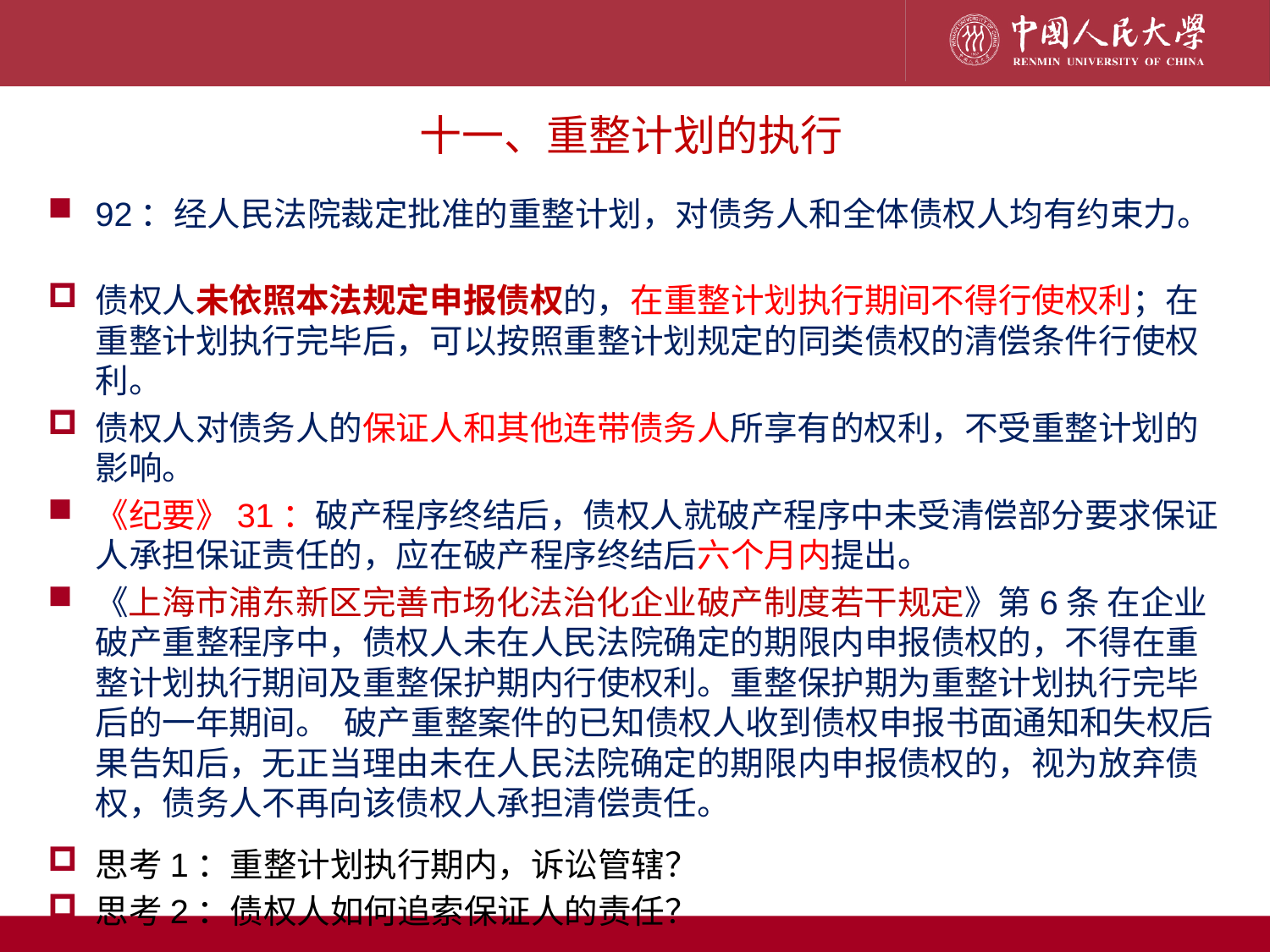

十一、重整计划的执行
92：经人民法院裁定批准的重整计划，对债务人和全体债权人均有约束力。
债权人未依照本法规定申报债权的，在重整计划执行期间不得行使权利；在重整计划执行完毕后，可以按照重整计划规定的同类债权的清偿条件行使权利。
债权人对债务人的保证人和其他连带债务人所享有的权利，不受重整计划的影响。
《纪要》31：破产程序终结后，债权人就破产程序中未受清偿部分要求保证人承担保证责任的，应在破产程序终结后六个月内提出。
《上海市浦东新区完善市场化法治化企业破产制度若干规定》第6条 在企业破产重整程序中，债权人未在人民法院确定的期限内申报债权的，不得在重整计划执行期间及重整保护期内行使权利。重整保护期为重整计划执行完毕后的一年期间。  破产重整案件的已知债权人收到债权申报书面通知和失权后果告知后，无正当理由未在人民法院确定的期限内申报债权的，视为放弃债权，债务人不再向该债权人承担清偿责任。
思考1：重整计划执行期内，诉讼管辖？
思考2：债权人如何追索保证人的责任？